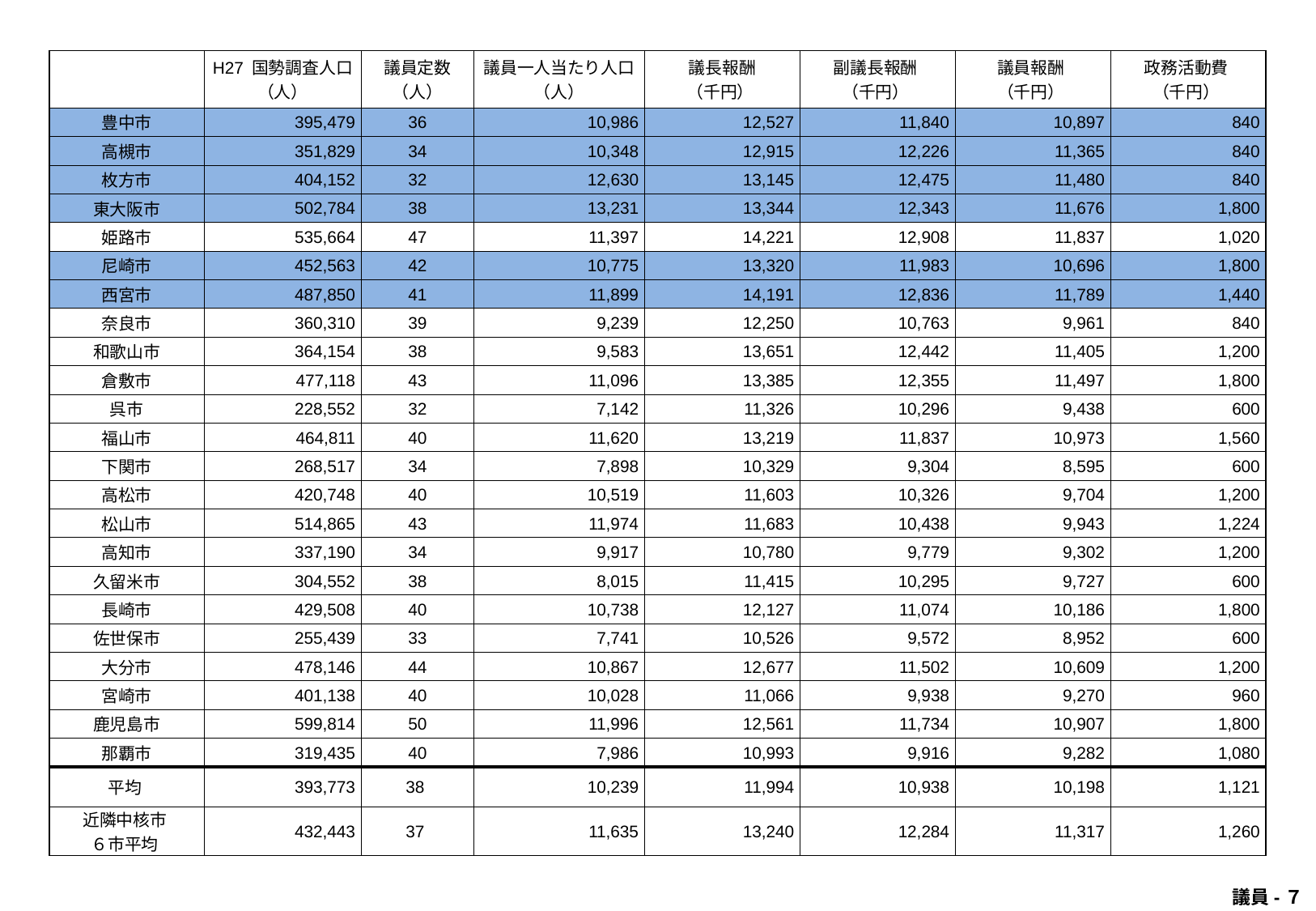

|  | H27 国勢調査人口 （人） | 議員定数 （人） | 議員一人当たり人口 （人） | 議長報酬 （千円） | 副議長報酬 （千円） | 議員報酬 （千円） | 政務活動費 （千円） |
| --- | --- | --- | --- | --- | --- | --- | --- |
| 豊中市 | 395,479 | 36 | 10,986 | 12,527 | 11,840 | 10,897 | 840 |
| 高槻市 | 351,829 | 34 | 10,348 | 12,915 | 12,226 | 11,365 | 840 |
| 枚方市 | 404,152 | 32 | 12,630 | 13,145 | 12,475 | 11,480 | 840 |
| 東大阪市 | 502,784 | 38 | 13,231 | 13,344 | 12,343 | 11,676 | 1,800 |
| 姫路市 | 535,664 | 47 | 11,397 | 14,221 | 12,908 | 11,837 | 1,020 |
| 尼崎市 | 452,563 | 42 | 10,775 | 13,320 | 11,983 | 10,696 | 1,800 |
| 西宮市 | 487,850 | 41 | 11,899 | 14,191 | 12,836 | 11,789 | 1,440 |
| 奈良市 | 360,310 | 39 | 9,239 | 12,250 | 10,763 | 9,961 | 840 |
| 和歌山市 | 364,154 | 38 | 9,583 | 13,651 | 12,442 | 11,405 | 1,200 |
| 倉敷市 | 477,118 | 43 | 11,096 | 13,385 | 12,355 | 11,497 | 1,800 |
| 呉市 | 228,552 | 32 | 7,142 | 11,326 | 10,296 | 9,438 | 600 |
| 福山市 | 464,811 | 40 | 11,620 | 13,219 | 11,837 | 10,973 | 1,560 |
| 下関市 | 268,517 | 34 | 7,898 | 10,329 | 9,304 | 8,595 | 600 |
| 高松市 | 420,748 | 40 | 10,519 | 11,603 | 10,326 | 9,704 | 1,200 |
| 松山市 | 514,865 | 43 | 11,974 | 11,683 | 10,438 | 9,943 | 1,224 |
| 高知市 | 337,190 | 34 | 9,917 | 10,780 | 9,779 | 9,302 | 1,200 |
| 久留米市 | 304,552 | 38 | 8,015 | 11,415 | 10,295 | 9,727 | 600 |
| 長崎市 | 429,508 | 40 | 10,738 | 12,127 | 11,074 | 10,186 | 1,800 |
| 佐世保市 | 255,439 | 33 | 7,741 | 10,526 | 9,572 | 8,952 | 600 |
| 大分市 | 478,146 | 44 | 10,867 | 12,677 | 11,502 | 10,609 | 1,200 |
| 宮崎市 | 401,138 | 40 | 10,028 | 11,066 | 9,938 | 9,270 | 960 |
| 鹿児島市 | 599,814 | 50 | 11,996 | 12,561 | 11,734 | 10,907 | 1,800 |
| 那覇市 | 319,435 | 40 | 7,986 | 10,993 | 9,916 | 9,282 | 1,080 |
| 平均 | 393,773 | 38 | 10,239 | 11,994 | 10,938 | 10,198 | 1,121 |
| 近隣中核市 ６市平均 | 432,443 | 37 | 11,635 | 13,240 | 12,284 | 11,317 | 1,260 |
 議員-７